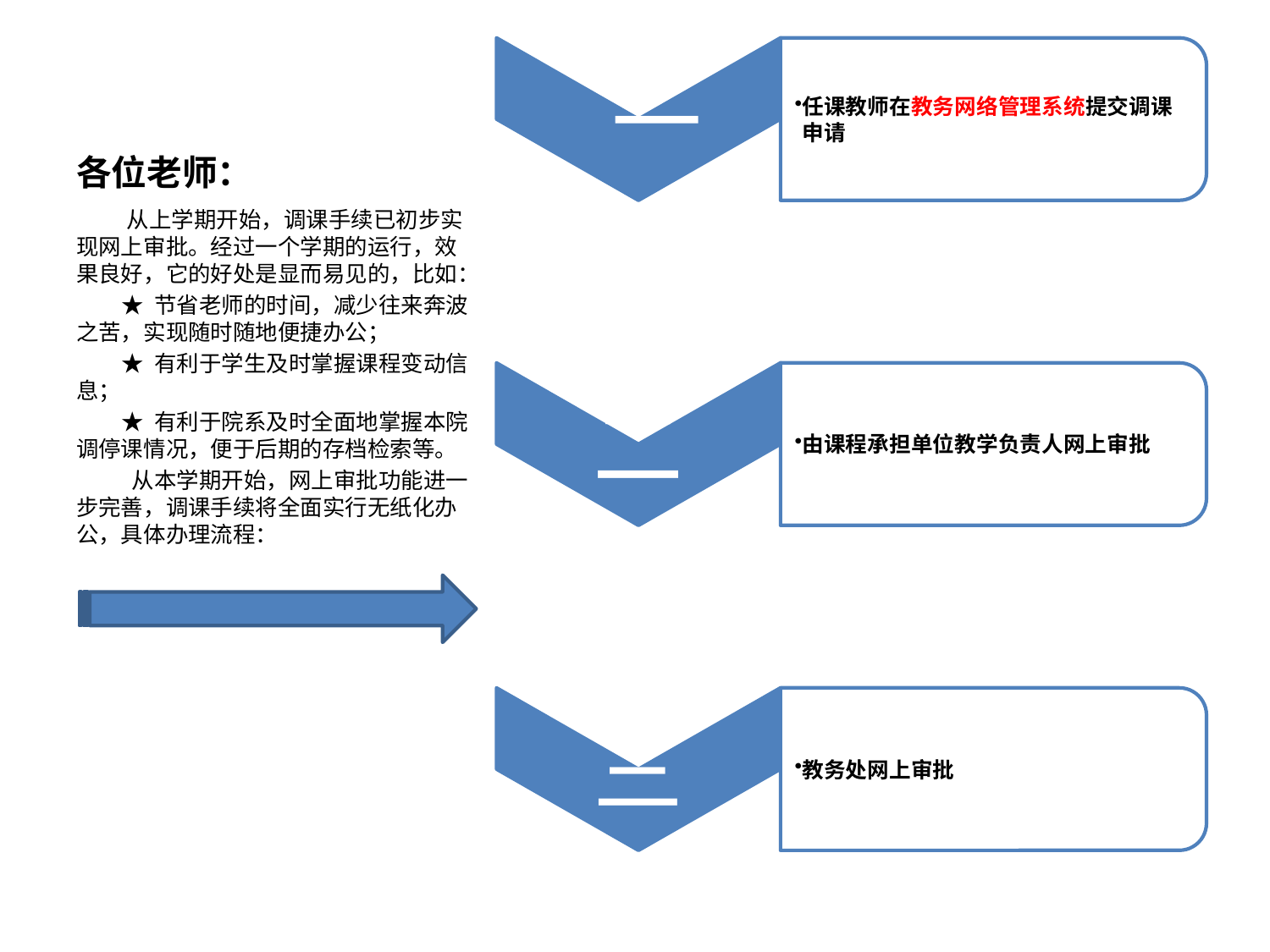

# 各位老师：
 一
任课教师在教务网络管理系统提交调课申请
二
由课程承担单位教学负责人网上审批
三
教务处网上审批
         从上学期开始，调课手续已初步实现网上审批。经过一个学期的运行，效果良好，它的好处是显而易见的，比如：
         ★ 节省老师的时间，减少往来奔波之苦，实现随时随地便捷办公；
         ★ 有利于学生及时掌握课程变动信息；
         ★ 有利于院系及时全面地掌握本院调停课情况，便于后期的存档检索等。
          从本学期开始，网上审批功能进一步完善，调课手续将全面实行无纸化办公，具体办理流程：